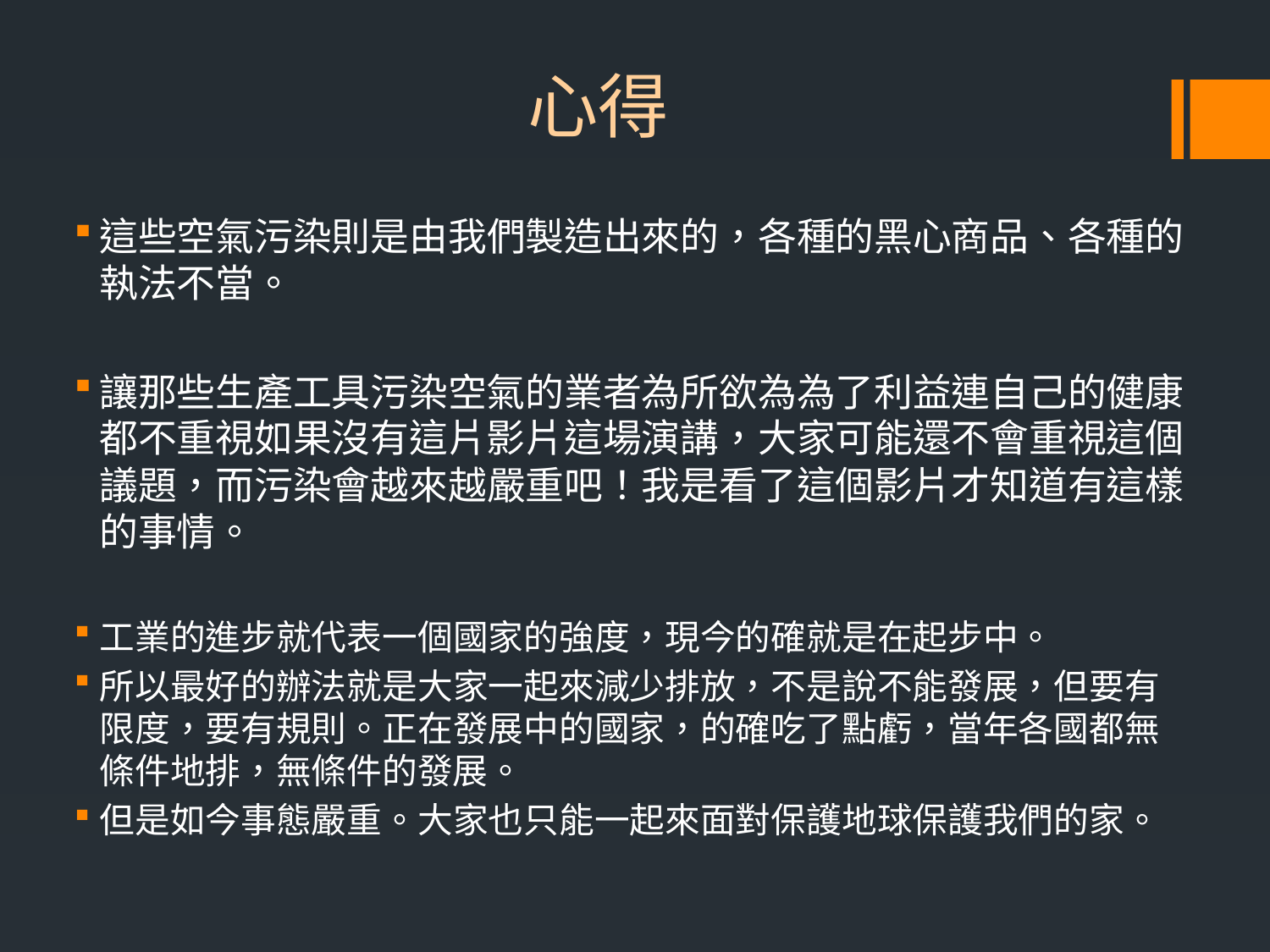

# 心得
這些空氣污染則是由我們製造出來的，各種的黑心商品、各種的執法不當。

讓那些生產工具污染空氣的業者為所欲為為了利益連自己的健康都不重視如果沒有這片影片這場演講，大家可能還不會重視這個議題，而污染會越來越嚴重吧！我是看了這個影片才知道有這樣的事情。

工業的進步就代表一個國家的強度，現今的確就是在起步中。
所以最好的辦法就是大家一起來減少排放，不是說不能發展，但要有限度，要有規則。正在發展中的國家，的確吃了點虧，當年各國都無條件地排，無條件的發展。
但是如今事態嚴重。大家也只能一起來面對保護地球保護我們的家。